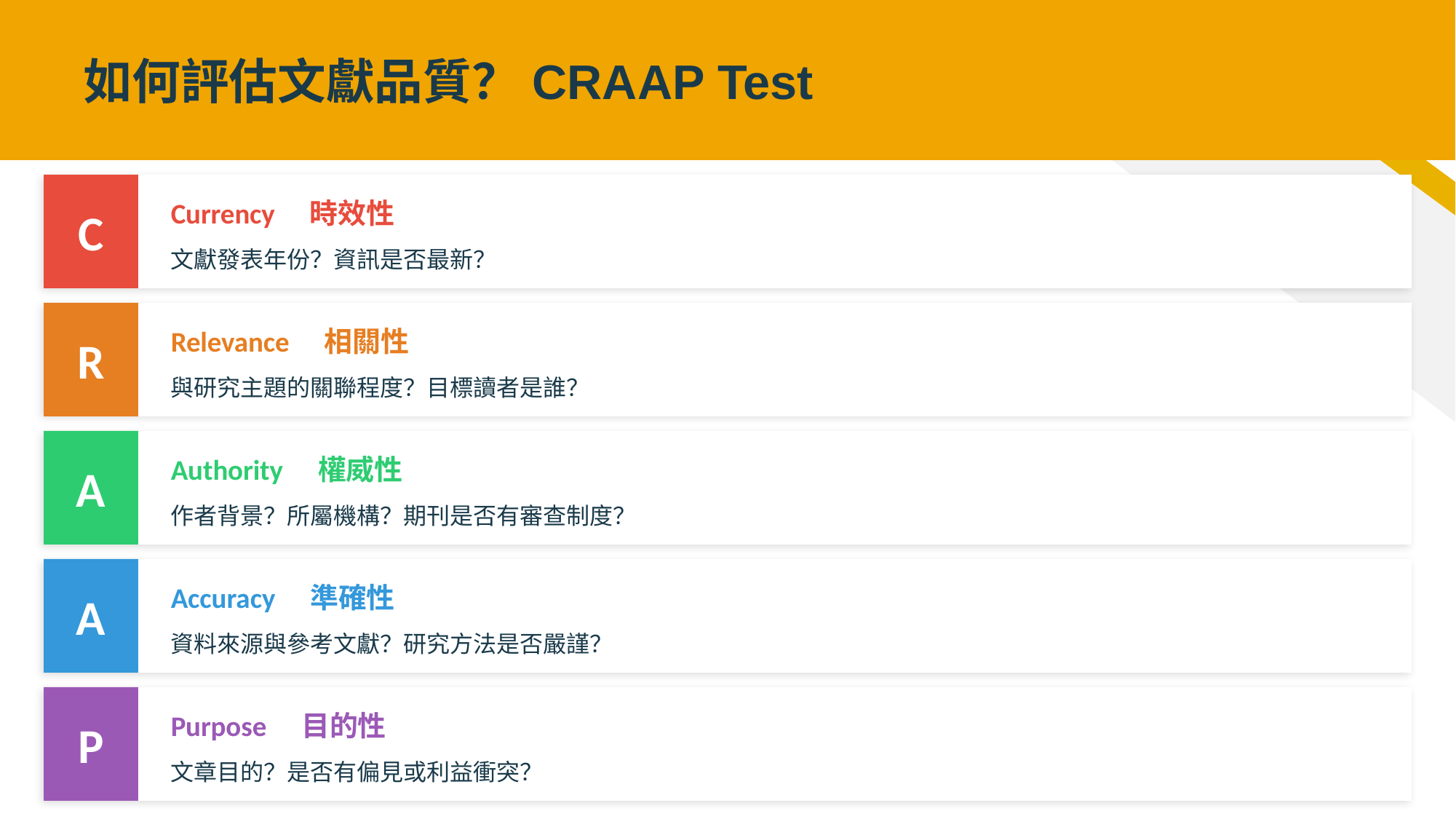

如何評估文獻品質？CRAAP Test

C
Currency　時效性
文獻發表年份？資訊是否最新？

R
Relevance　相關性
與研究主題的關聯程度？目標讀者是誰？

A
Authority　權威性
作者背景？所屬機構？期刊是否有審查制度？

A
Accuracy　準確性
資料來源與參考文獻？研究方法是否嚴謹？

P
Purpose　目的性
文章目的？是否有偏見或利益衝突？